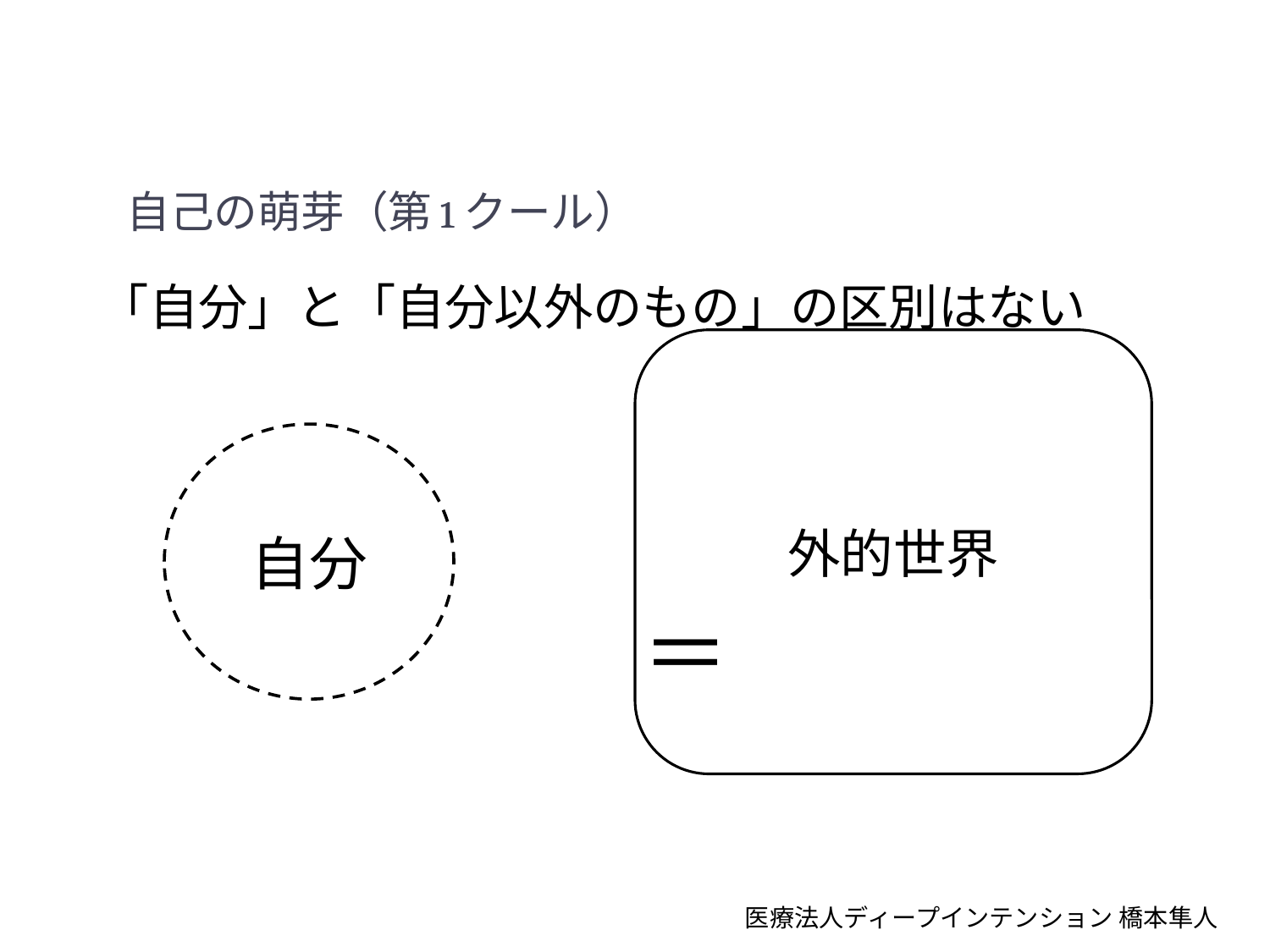

# 自己の萌芽（第1クール）
「自分」と「自分以外のもの」の区別はない

　　　　　　　　　　　＝
外的世界
自分
医療法人ディープインテンション 橋本隼人